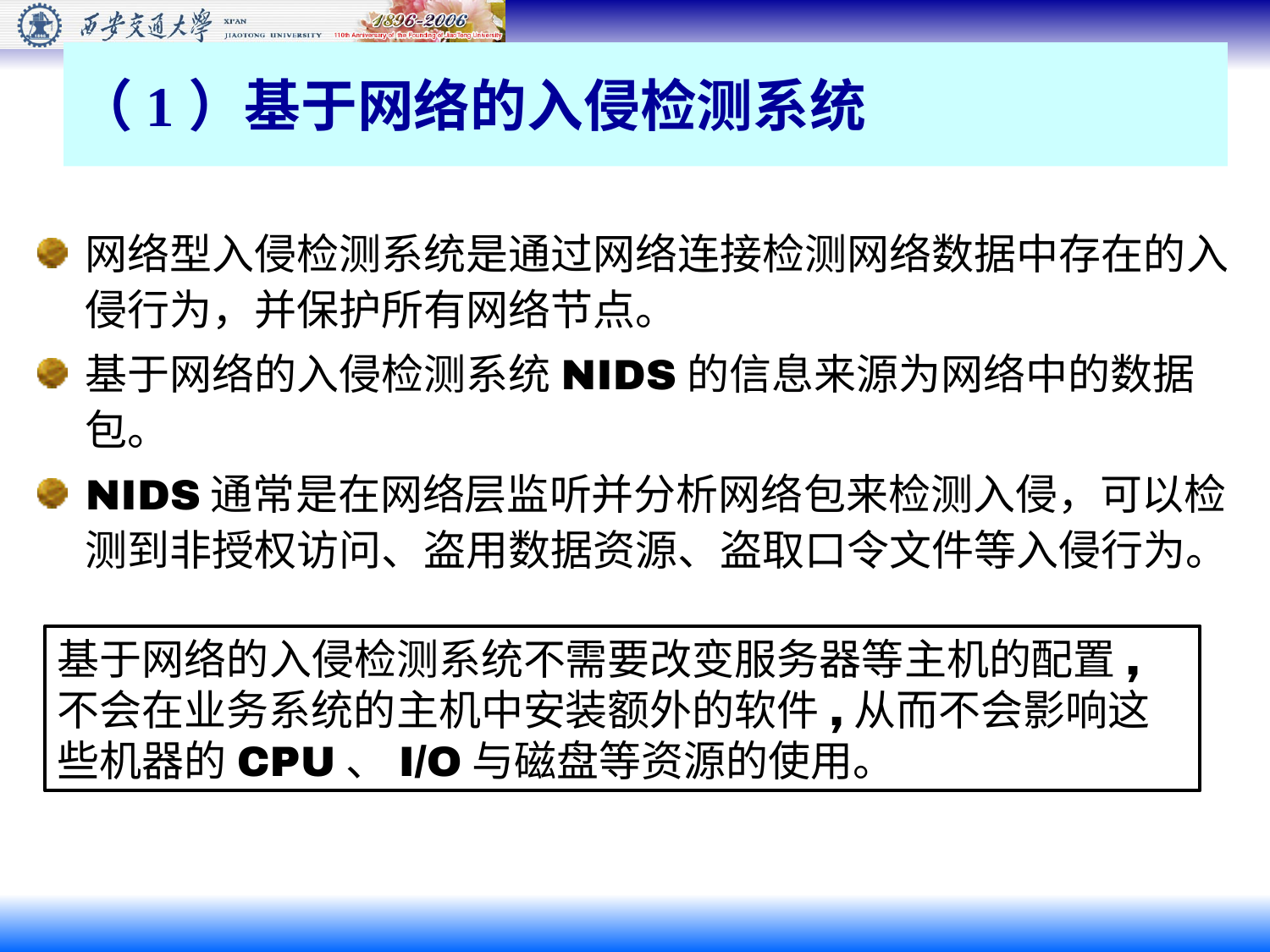

# （1）基于网络的入侵检测系统
网络型入侵检测系统是通过网络连接检测网络数据中存在的入侵行为，并保护所有网络节点。
基于网络的入侵检测系统NIDS的信息来源为网络中的数据包。
NIDS通常是在网络层监听并分析网络包来检测入侵，可以检测到非授权访问、盗用数据资源、盗取口令文件等入侵行为。
基于网络的入侵检测系统不需要改变服务器等主机的配置,不会在业务系统的主机中安装额外的软件,从而不会影响这些机器的CPU、I/O与磁盘等资源的使用。
61